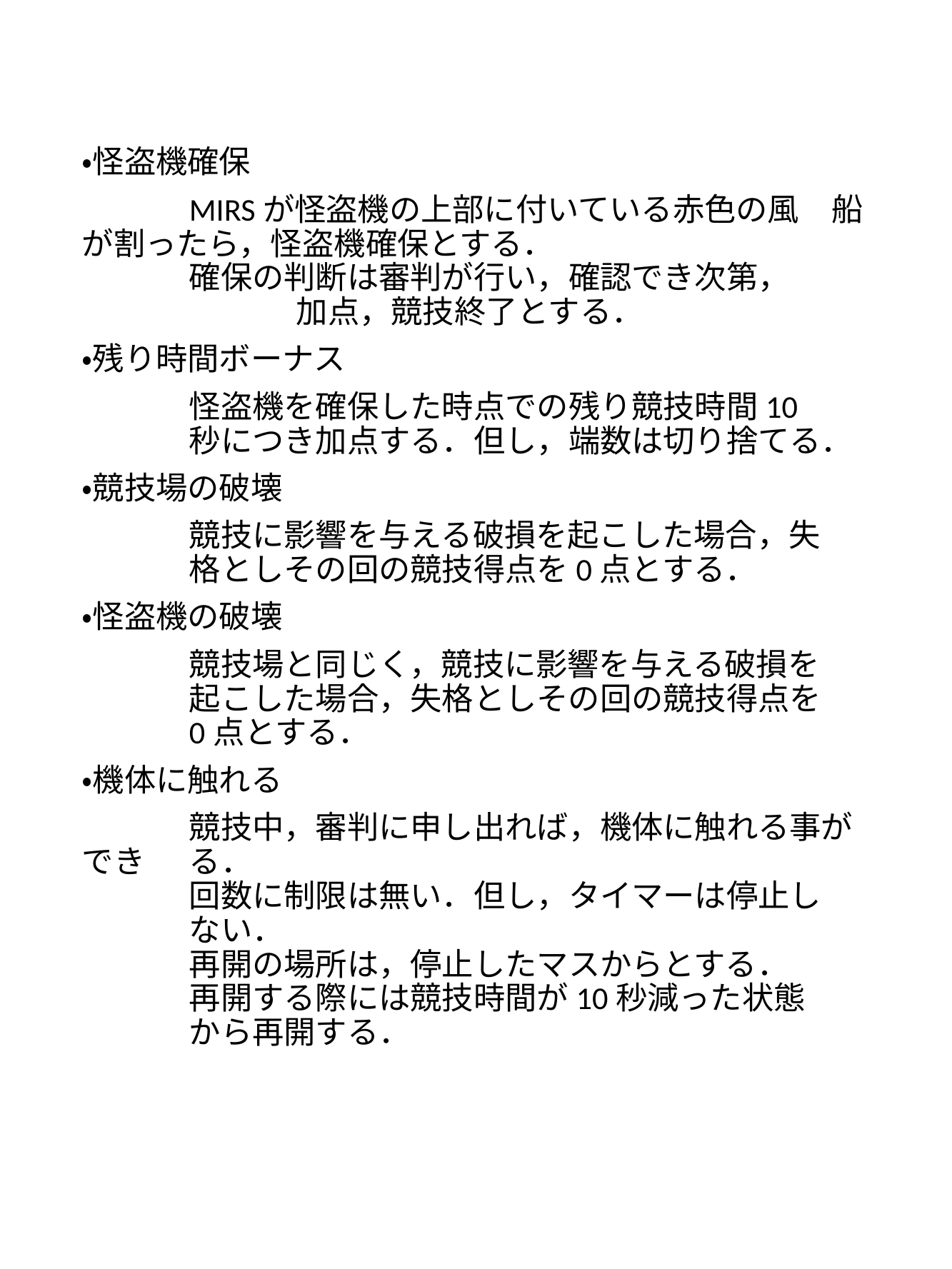

#
・怪盗機確保
	MIRSが怪盗機の上部に付いている赤色の風	船が割ったら，怪盗機確保とする．
	確保の判断は審判が行い，確認でき次第，			加点，競技終了とする．
・残り時間ボーナス
	怪盗機を確保した時点での残り競技時間10		秒につき加点する．但し，端数は切り捨てる．
・競技場の破壊
	競技に影響を与える破損を起こした場合，失		格としその回の競技得点を0点とする．
・怪盗機の破壊
	競技場と同じく，競技に影響を与える破損を		起こした場合，失格としその回の競技得点を		0点とする．
・機体に触れる
	競技中，審判に申し出れば，機体に触れる事ができ	る．
	回数に制限は無い．但し，タイマーは停止し		ない．
	再開の場所は，停止したマスからとする．
	再開する際には競技時間が10秒減った状態		から再開する．